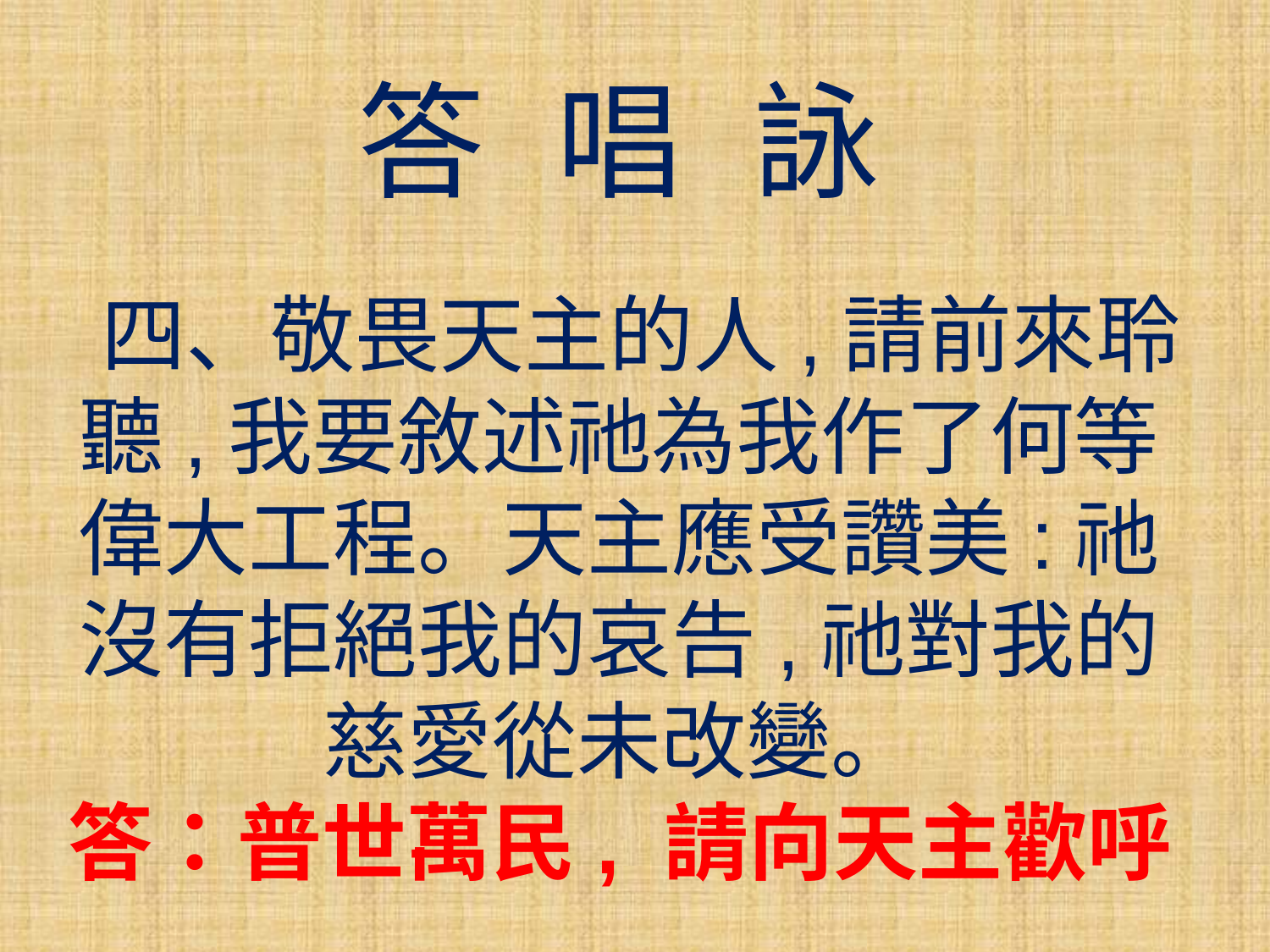

答  唱  詠

 四、敬畏天主的人,請前來聆聽,我要敘述祂為我作了何等偉大工程。天主應受讚美:祂沒有拒絕我的哀告,祂對我的慈愛從未改變。
答：普世萬民, 請向天主歡呼